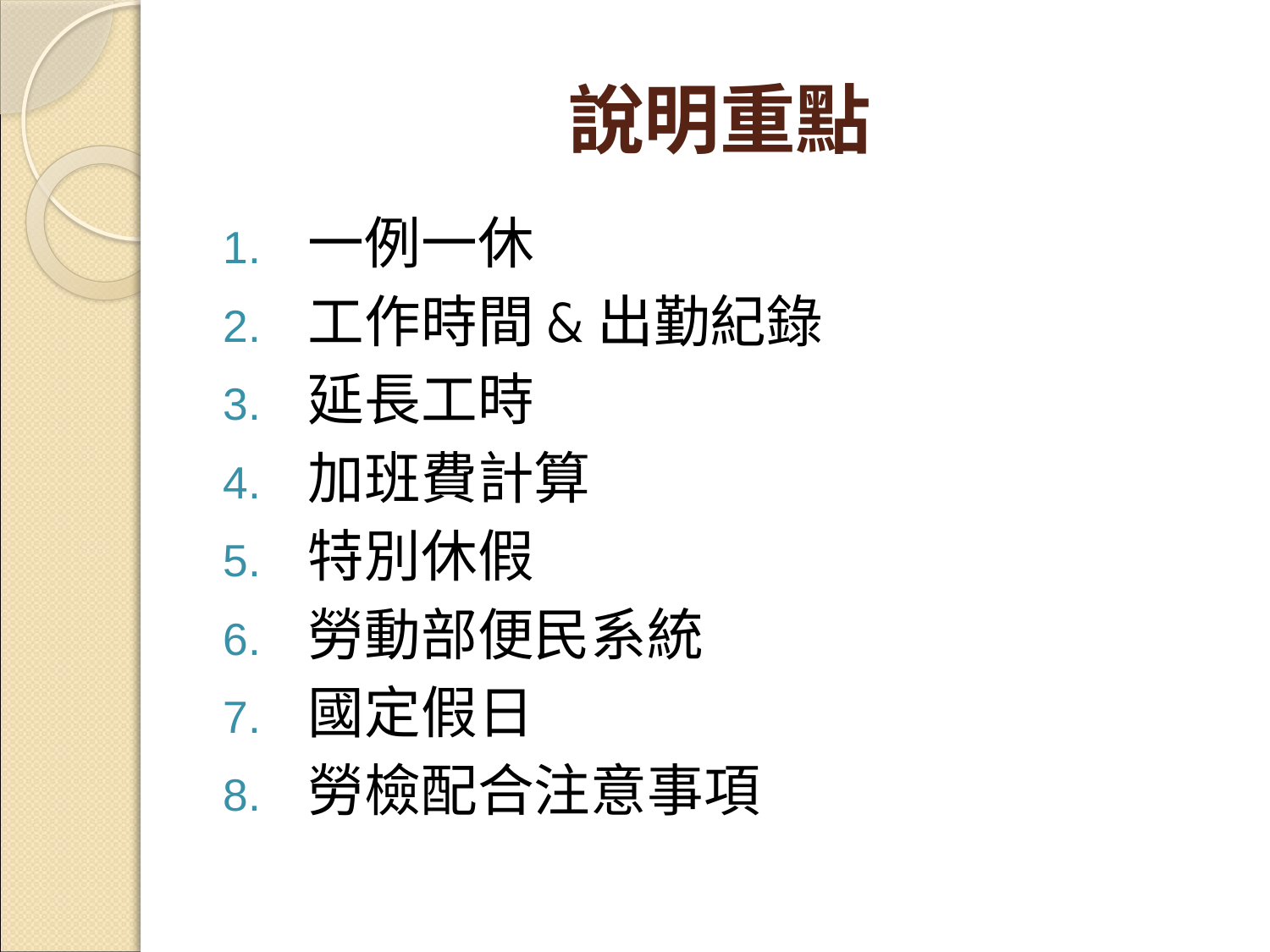

一例一休
工作時間&出勤紀錄
延長工時
加班費計算
特別休假
勞動部便民系統
國定假日
勞檢配合注意事項

# 說明重點